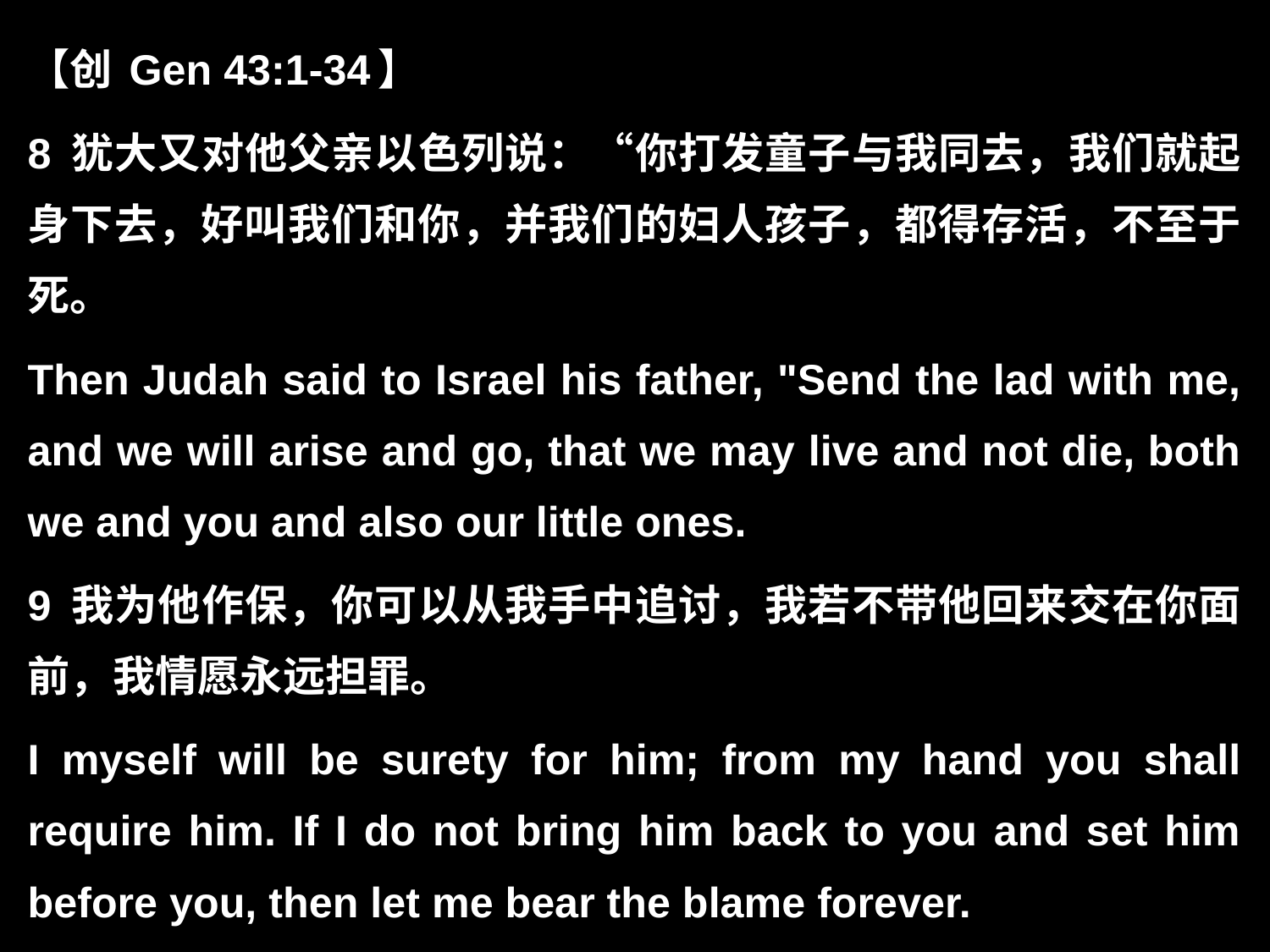

【创 Gen 43:1-34】
8 犹大又对他父亲以色列说：“你打发童子与我同去，我们就起身下去，好叫我们和你，并我们的妇人孩子，都得存活，不至于死。
Then Judah said to Israel his father, "Send the lad with me, and we will arise and go, that we may live and not die, both we and you and also our little ones.
9 我为他作保，你可以从我手中追讨，我若不带他回来交在你面前，我情愿永远担罪。
I myself will be surety for him; from my hand you shall require him. If I do not bring him back to you and set him before you, then let me bear the blame forever.